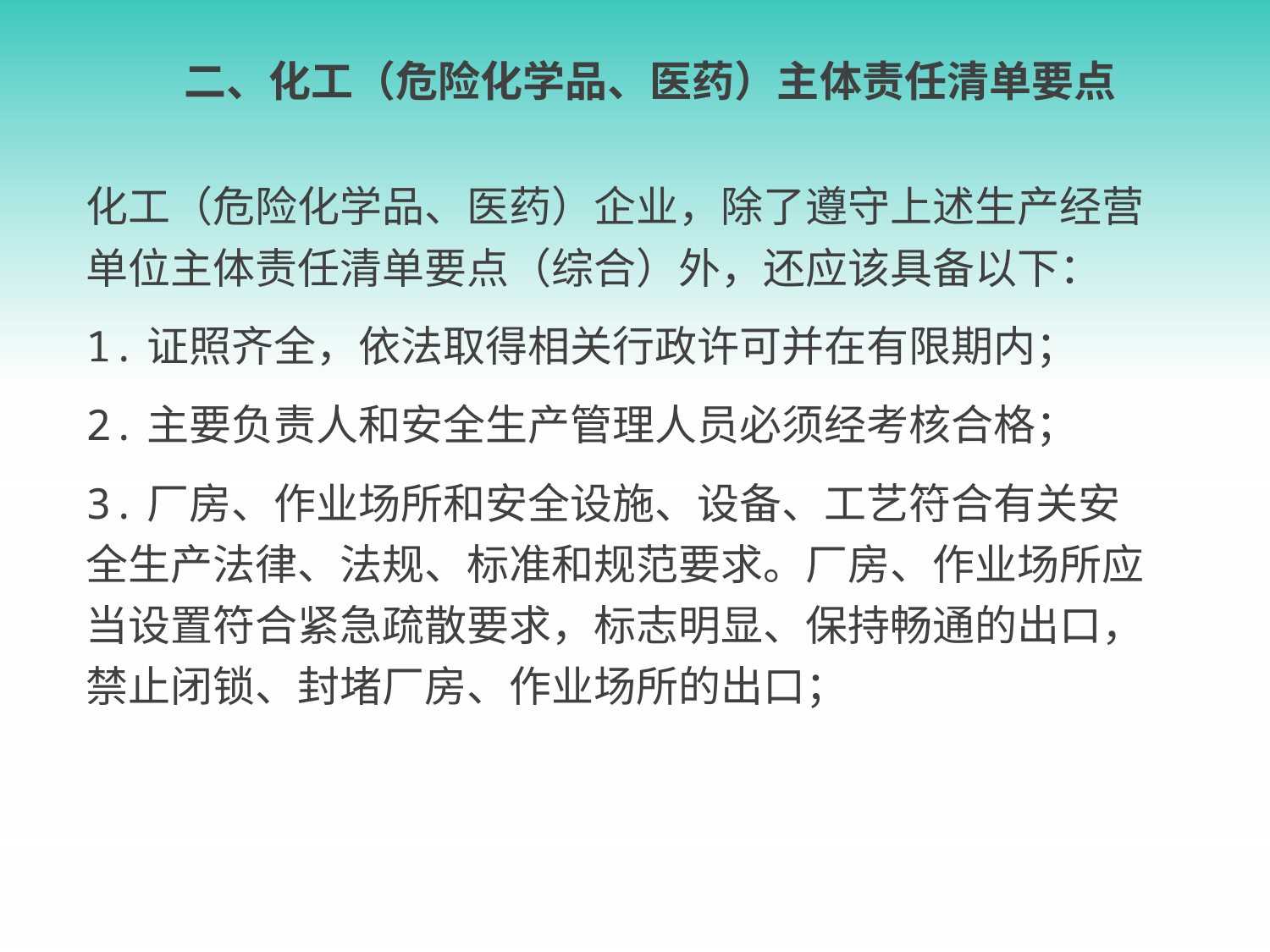

# 二、化工（危险化学品、医药）主体责任清单要点
化工（危险化学品、医药）企业，除了遵守上述生产经营单位主体责任清单要点（综合）外，还应该具备以下：
1.证照齐全，依法取得相关行政许可并在有限期内；
2.主要负责人和安全生产管理人员必须经考核合格；
3.厂房、作业场所和安全设施、设备、工艺符合有关安全生产法律、法规、标准和规范要求。厂房、作业场所应当设置符合紧急疏散要求，标志明显、保持畅通的出口，禁止闭锁、封堵厂房、作业场所的出口；